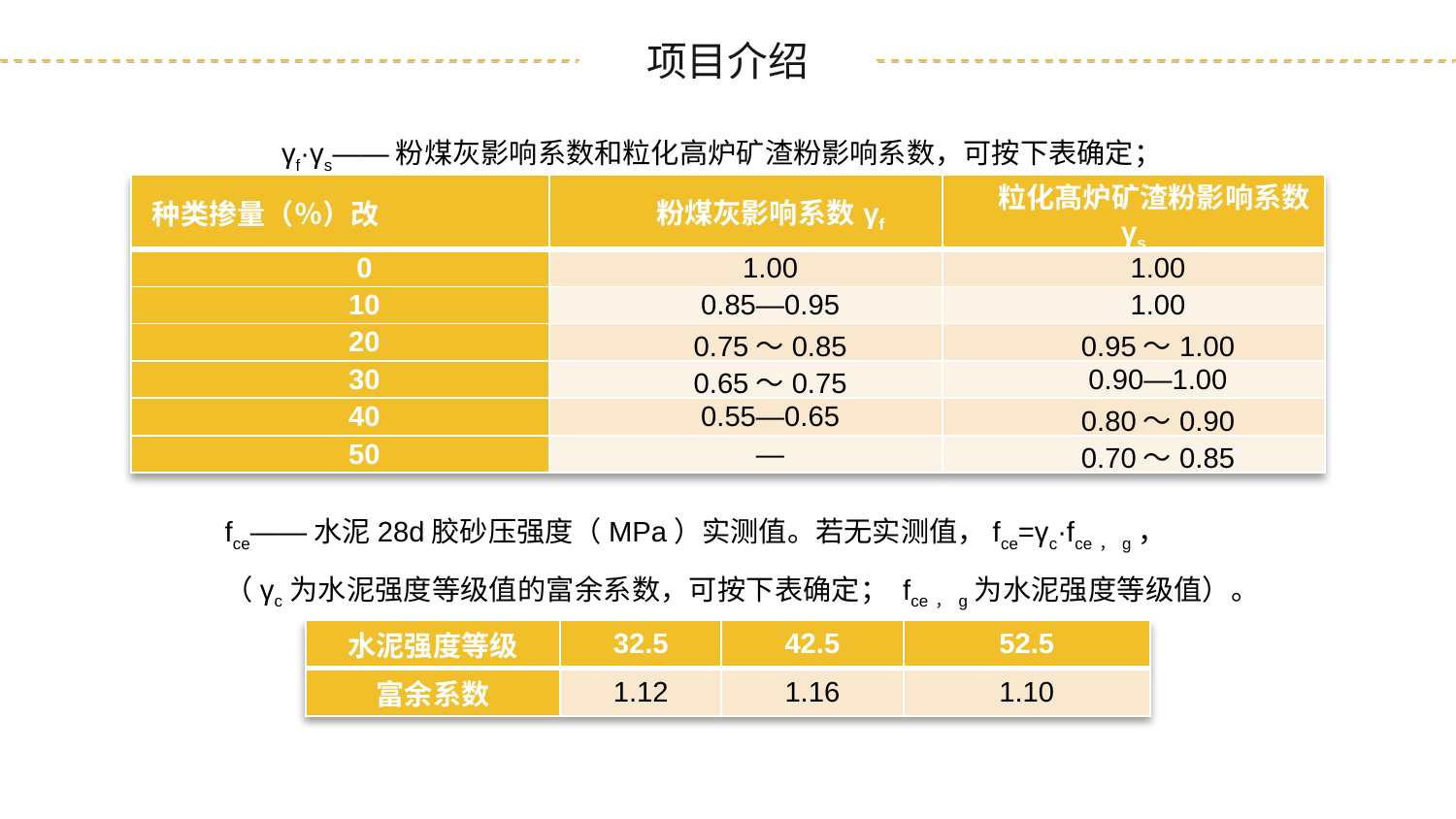

γf·γs——粉煤灰影响系数和粒化高炉矿渣粉影响系数，可按下表确定；
| 种类掺量（％）改 | 粉煤灰影响系数γf | 粒化髙炉矿渣粉影响系数γs |
| --- | --- | --- |
| 0 | 1.00 | 1.00 |
| 10 | 0.85—0.95 | 1.00 |
| 20 | 0.75〜0.85 | 0.95〜1.00 |
| 30 | 0.65〜0.75 | 0.90—1.00 |
| 40 | 0.55—0.65 | 0.80〜0.90 |
| 50 | — | 0.70〜0.85 |
fce——水泥28d胶砂压强度（MPa）实测值。若无实测值，fce=γc·fce，g，
（γc为水泥强度等级值的富余系数，可按下表确定； fce，g为水泥强度等级值）。
| 水泥强度等级 | 32.5 | 42.5 | 52.5 |
| --- | --- | --- | --- |
| 富余系数 | 1.12 | 1.16 | 1.10 |